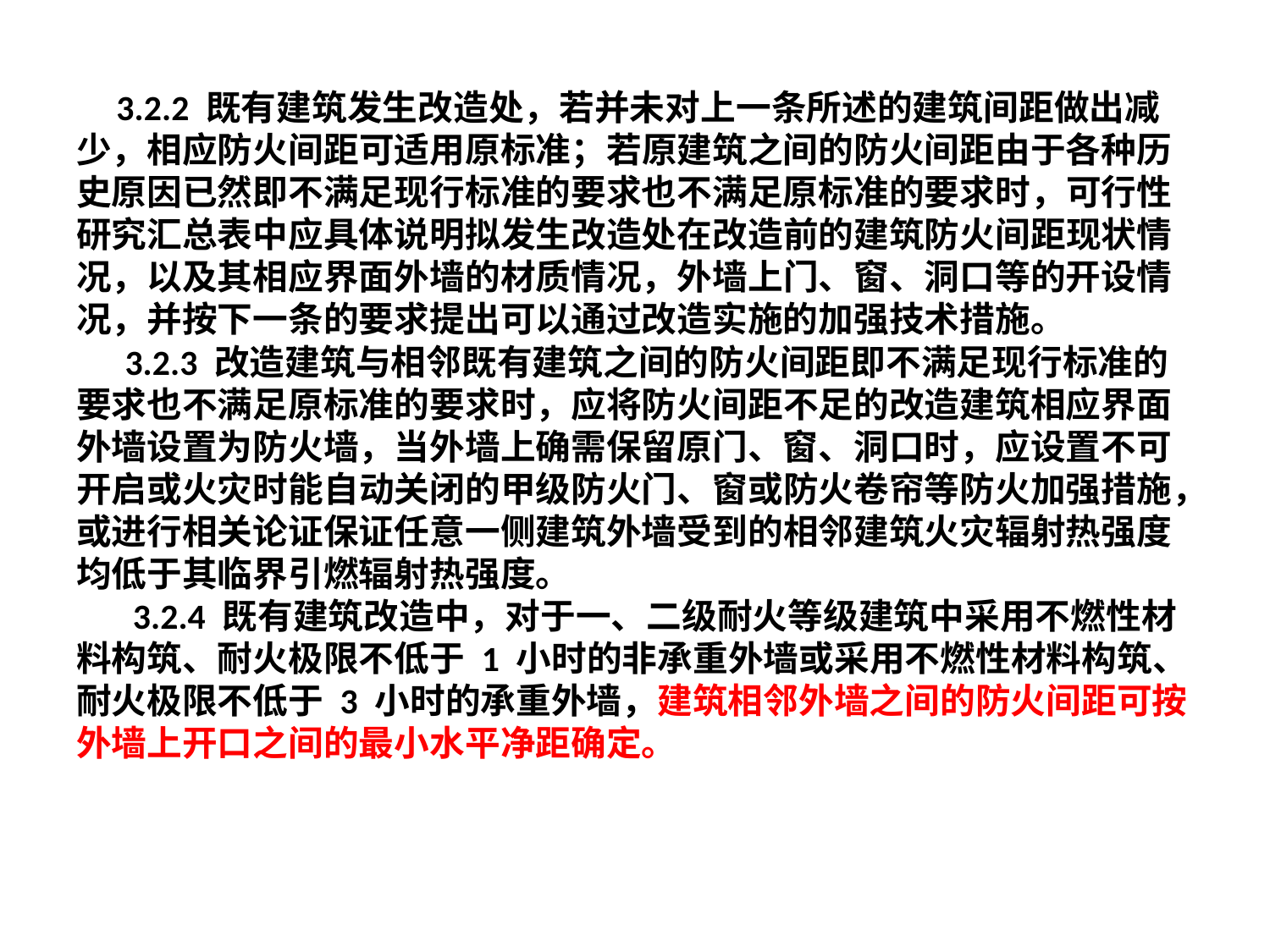

#
     3.2.2 既有建筑发生改造处，若并未对上一条所述的建筑间距做出减少，相应防火间距可适用原标准；若原建筑之间的防火间距由于各种历史原因已然即不满足现行标准的要求也不满足原标准的要求时，可行性研究汇总表中应具体说明拟发生改造处在改造前的建筑防火间距现状情况，以及其相应界面外墙的材质情况，外墙上门、窗、洞口等的开设情况，并按下一条的要求提出可以通过改造实施的加强技术措施。
     3.2.3 改造建筑与相邻既有建筑之间的防火间距即不满足现行标准的要求也不满足原标准的要求时，应将防火间距不足的改造建筑相应界面外墙设置为防火墙，当外墙上确需保留原门、窗、洞口时，应设置不可开启或火灾时能自动关闭的甲级防火门、窗或防火卷帘等防火加强措施，或进行相关论证保证任意一侧建筑外墙受到的相邻建筑火灾辐射热强度均低于其临界引燃辐射热强度。
      3.2.4 既有建筑改造中，对于一、二级耐火等级建筑中采用不燃性材料构筑、耐火极限不低于 1 小时的非承重外墙或采用不燃性材料构筑、耐火极限不低于 3 小时的承重外墙，建筑相邻外墙之间的防火间距可按外墙上开口之间的最小水平净距确定。